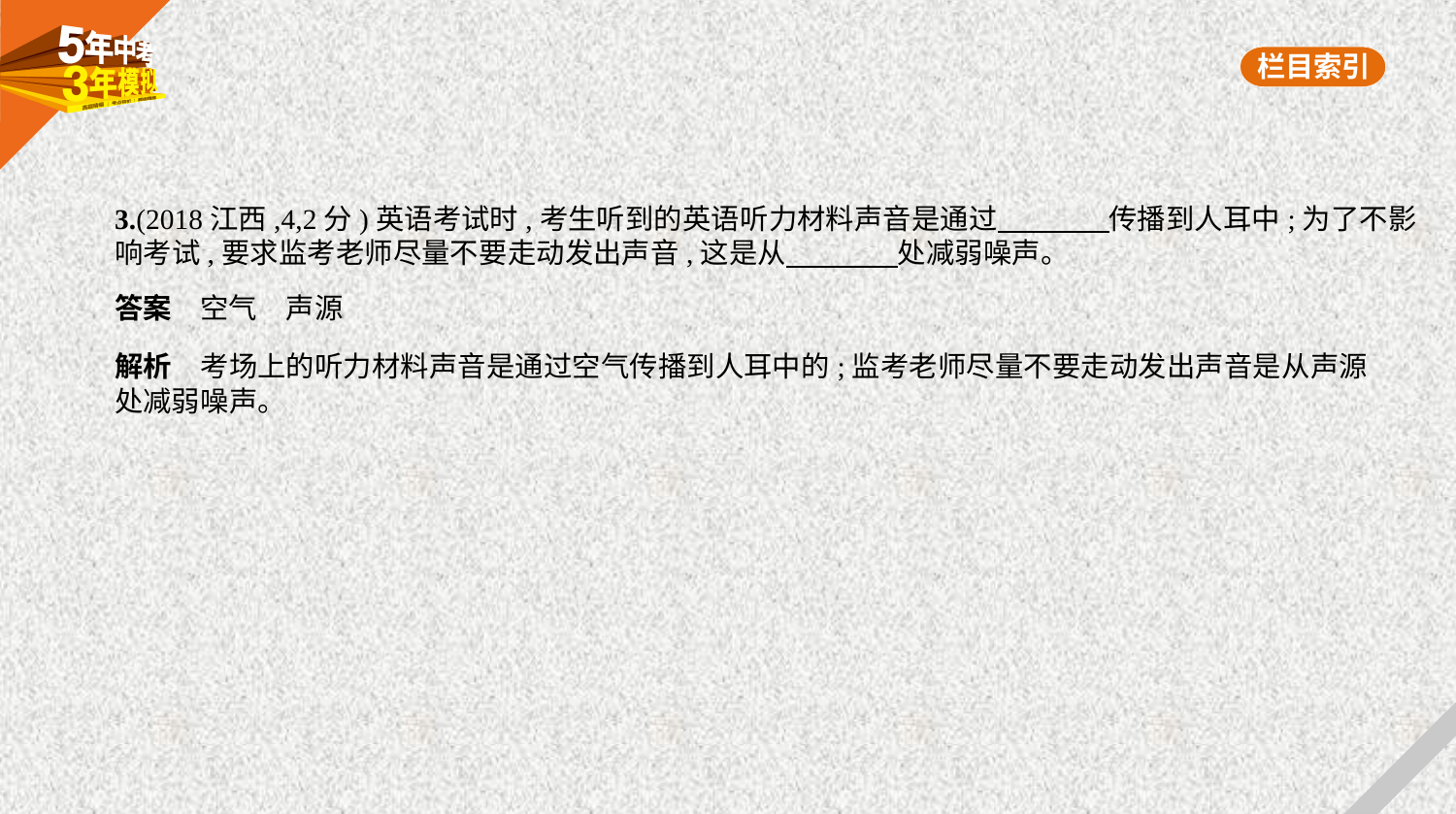

3.(2018江西,4,2分)英语考试时,考生听到的英语听力材料声音是通过　　　    传播到人耳中;为了不影
响考试,要求监考老师尽量不要走动发出声音,这是从　　　    处减弱噪声。
答案　空气　声源
解析　考场上的听力材料声音是通过空气传播到人耳中的;监考老师尽量不要走动发出声音是从声源
处减弱噪声。